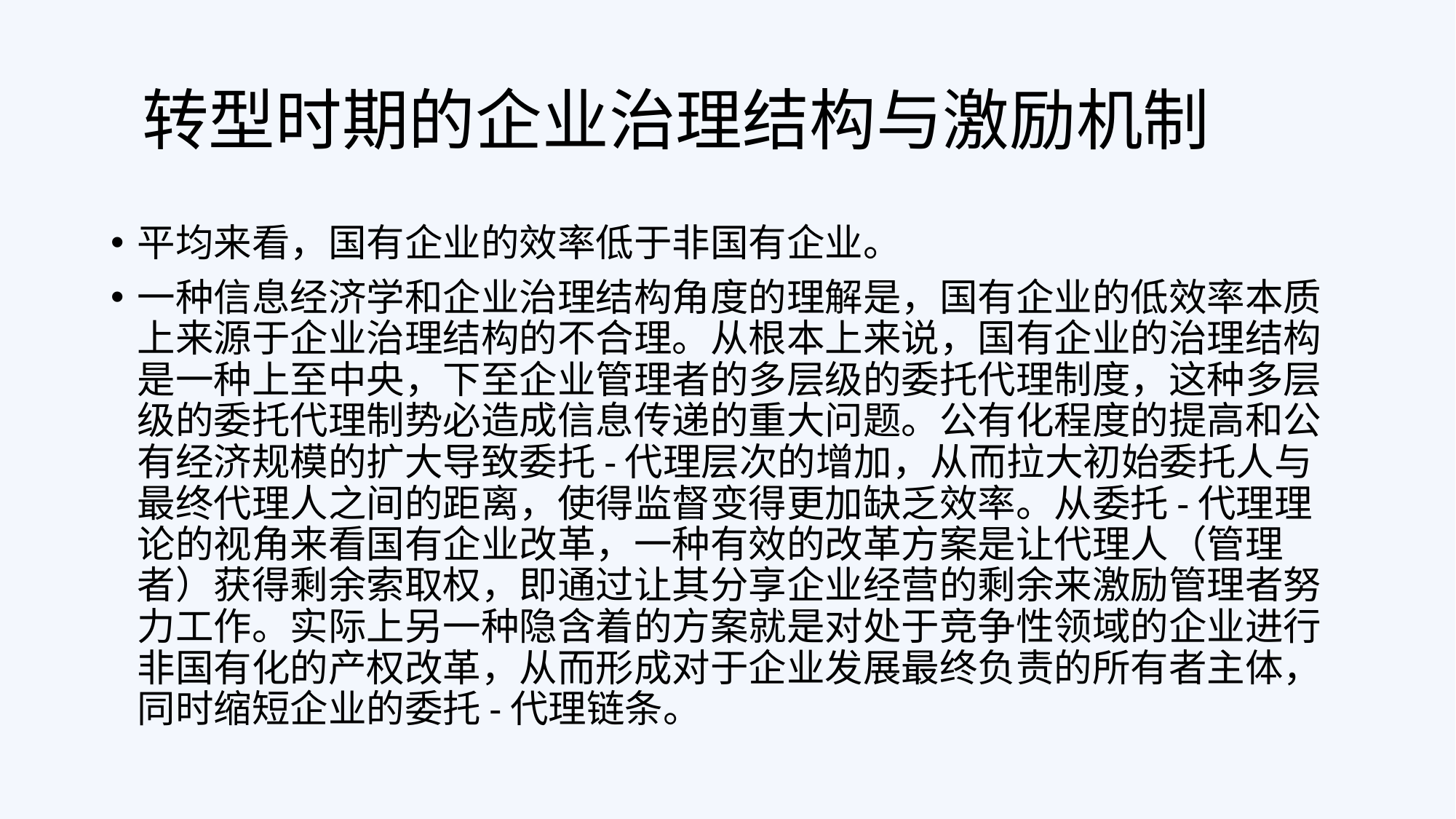

# 转型时期的企业治理结构与激励机制
平均来看，国有企业的效率低于非国有企业。
一种信息经济学和企业治理结构角度的理解是，国有企业的低效率本质上来源于企业治理结构的不合理。从根本上来说，国有企业的治理结构是一种上至中央，下至企业管理者的多层级的委托代理制度，这种多层级的委托代理制势必造成信息传递的重大问题。公有化程度的提高和公有经济规模的扩大导致委托-代理层次的增加，从而拉大初始委托人与最终代理人之间的距离，使得监督变得更加缺乏效率。从委托-代理理论的视角来看国有企业改革，一种有效的改革方案是让代理人（管理者）获得剩余索取权，即通过让其分享企业经营的剩余来激励管理者努力工作。实际上另一种隐含着的方案就是对处于竞争性领域的企业进行非国有化的产权改革，从而形成对于企业发展最终负责的所有者主体，同时缩短企业的委托-代理链条。